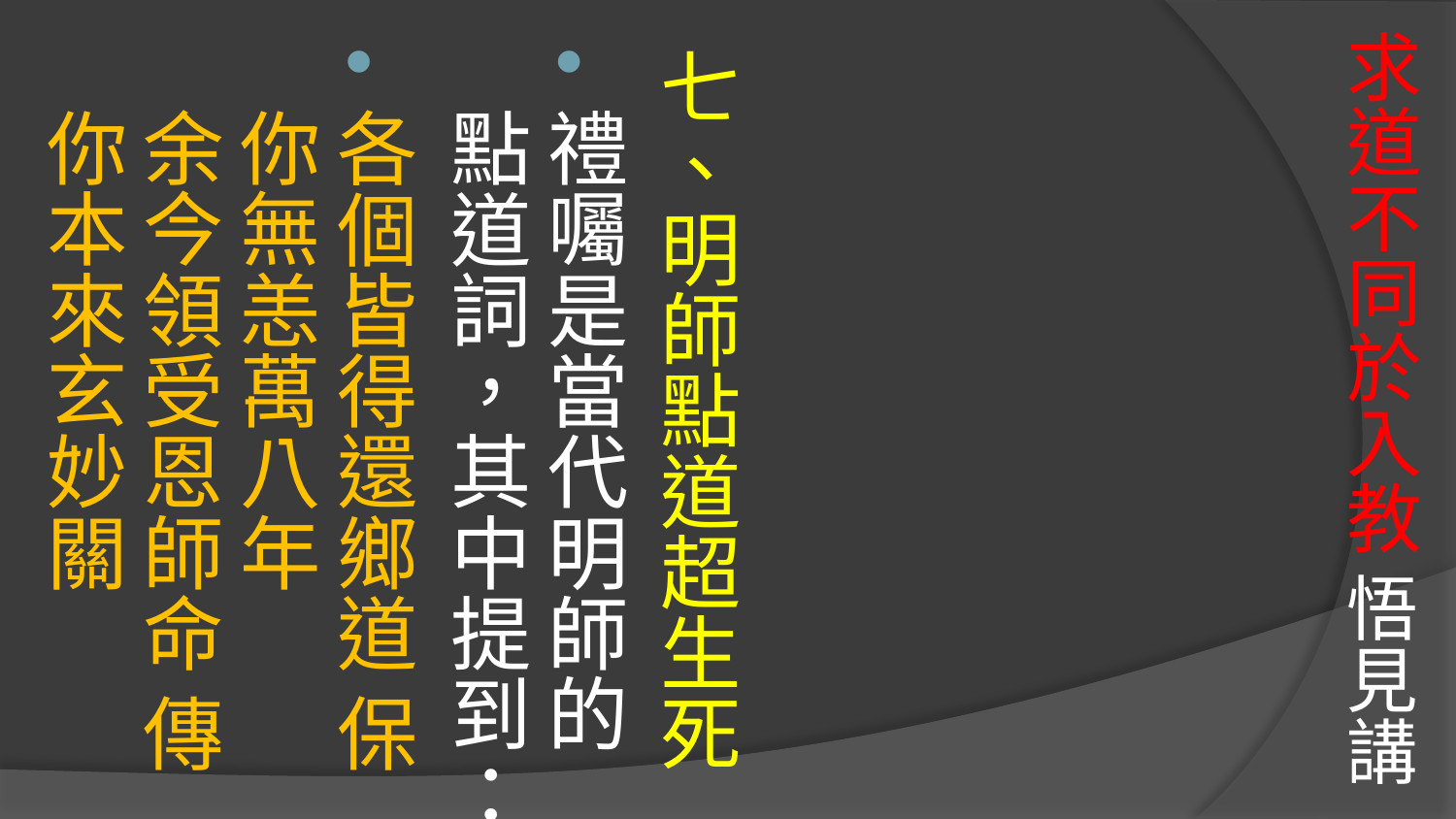

# 求道不同於入教 悟見講
七、明師點道超生死
禮囑是當代明師的點道詞，其中提到：
各個皆得還鄉道 保你無恙萬八年 
余今領受恩師命 傳你本來玄妙關